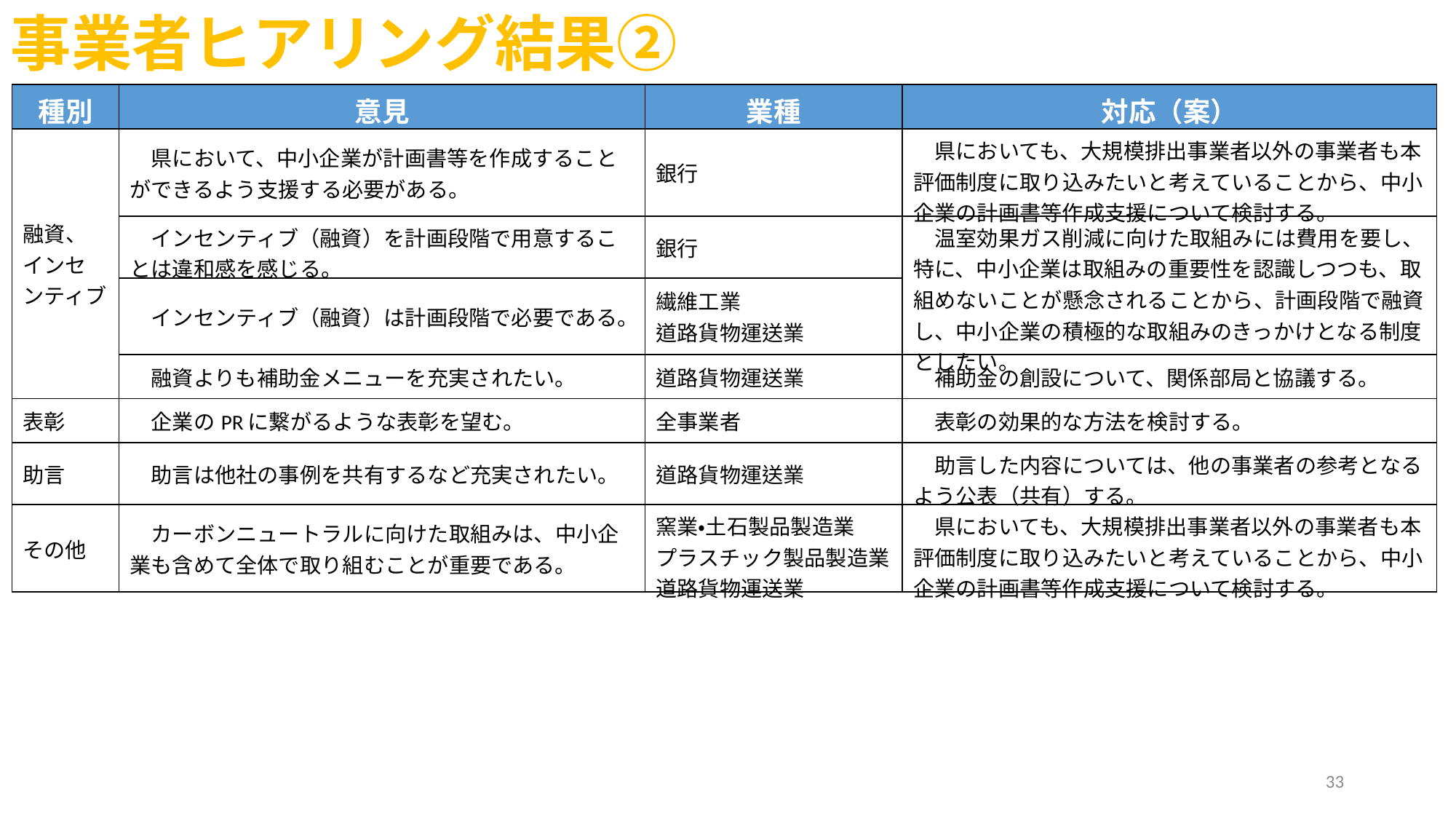

事業者ヒアリング結果②
| 種別 | 意見 | 業種 | 対応（案） |
| --- | --- | --- | --- |
| 融資、インセンティブ | 県において、中小企業が計画書等を作成することができるよう支援する必要がある。 | 銀行 | 県においても、大規模排出事業者以外の事業者も本評価制度に取り込みたいと考えていることから、中小企業の計画書等作成支援について検討する。 |
|  | インセンティブ（融資）を計画段階で用意することは違和感を感じる。 | 銀行 | 温室効果ガス削減に向けた取組みには費用を要し、特に、中小企業は取組みの重要性を認識しつつも、取組めないことが懸念されることから、計画段階で融資し、中小企業の積極的な取組みのきっかけとなる制度としたい。 |
|  | インセンティブ（融資）は計画段階で必要である。 | 繊維工業 道路貨物運送業 |  |
|  | 融資よりも補助金メニューを充実されたい。 | 道路貨物運送業 | 補助金の創設について、関係部局と協議する。 |
| 表彰 | 企業のPRに繋がるような表彰を望む。 | 全事業者 | 表彰の効果的な方法を検討する。 |
| 助言 | 助言は他社の事例を共有するなど充実されたい。 | 道路貨物運送業 | 助言した内容については、他の事業者の参考となるよう公表（共有）する。 |
| その他 | カーボンニュートラルに向けた取組みは、中小企業も含めて全体で取り組むことが重要である。 | 窯業・土石製品製造業 プラスチック製品製造業 道路貨物運送業 | 県においても、大規模排出事業者以外の事業者も本評価制度に取り込みたいと考えていることから、中小企業の計画書等作成支援について検討する。 |
33